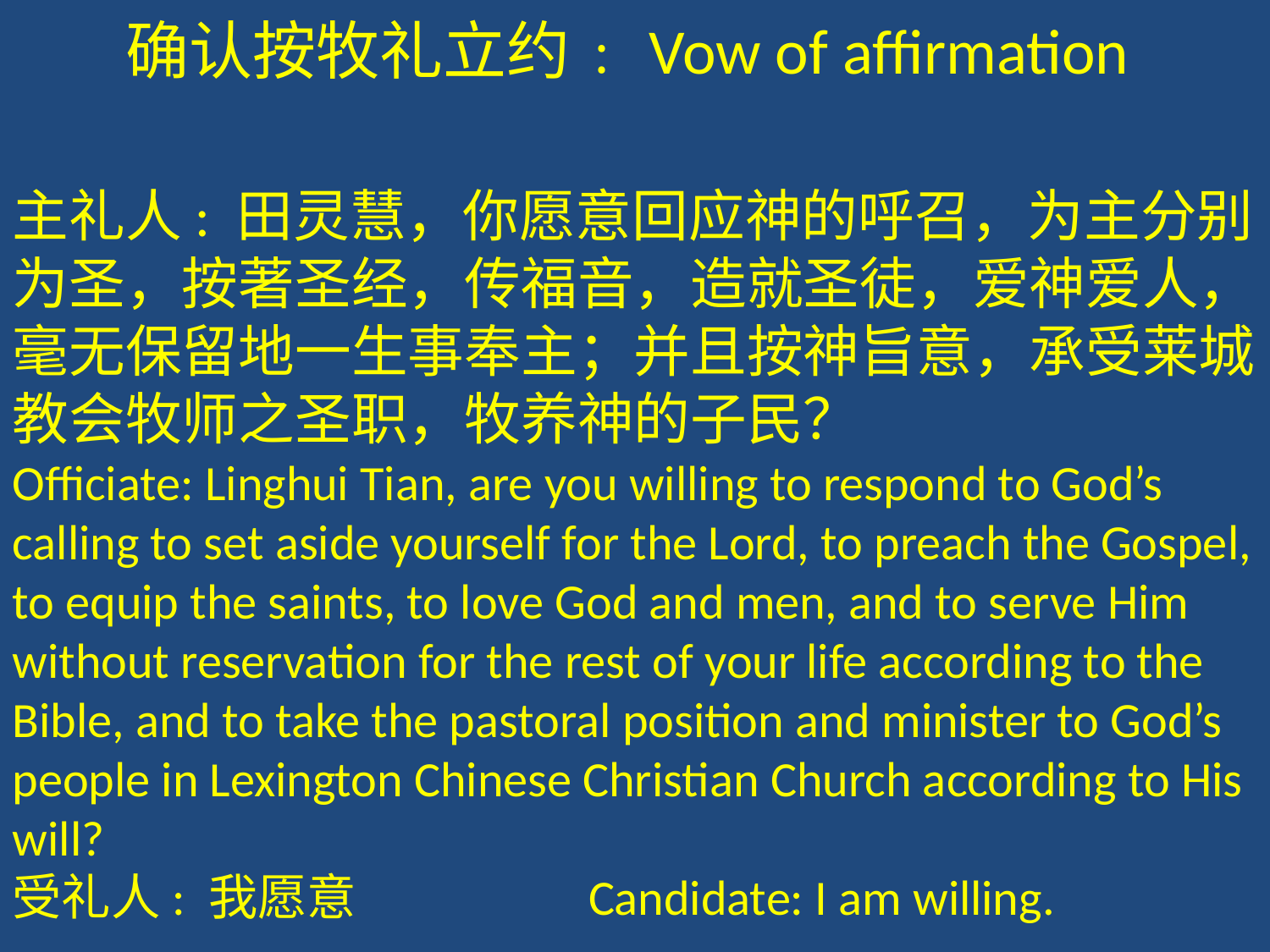

确认按牧礼立约﹕Vow of affirmation

主礼人: 田灵慧，你愿意回应神的呼召，为主分别为圣，按著圣经，传福音，造就圣徒，爱神爱人，毫无保留地一生事奉主；并且按神旨意，承受莱城教会牧师之圣职，牧养神的子民？
Officiate: Linghui Tian, are you willing to respond to God’s calling to set aside yourself for the Lord, to preach the Gospel, to equip the saints, to love God and men, and to serve Him without reservation for the rest of your life according to the Bible, and to take the pastoral position and minister to God’s people in Lexington Chinese Christian Church according to His will?
受礼人: 我愿意                    Candidate: I am willing.